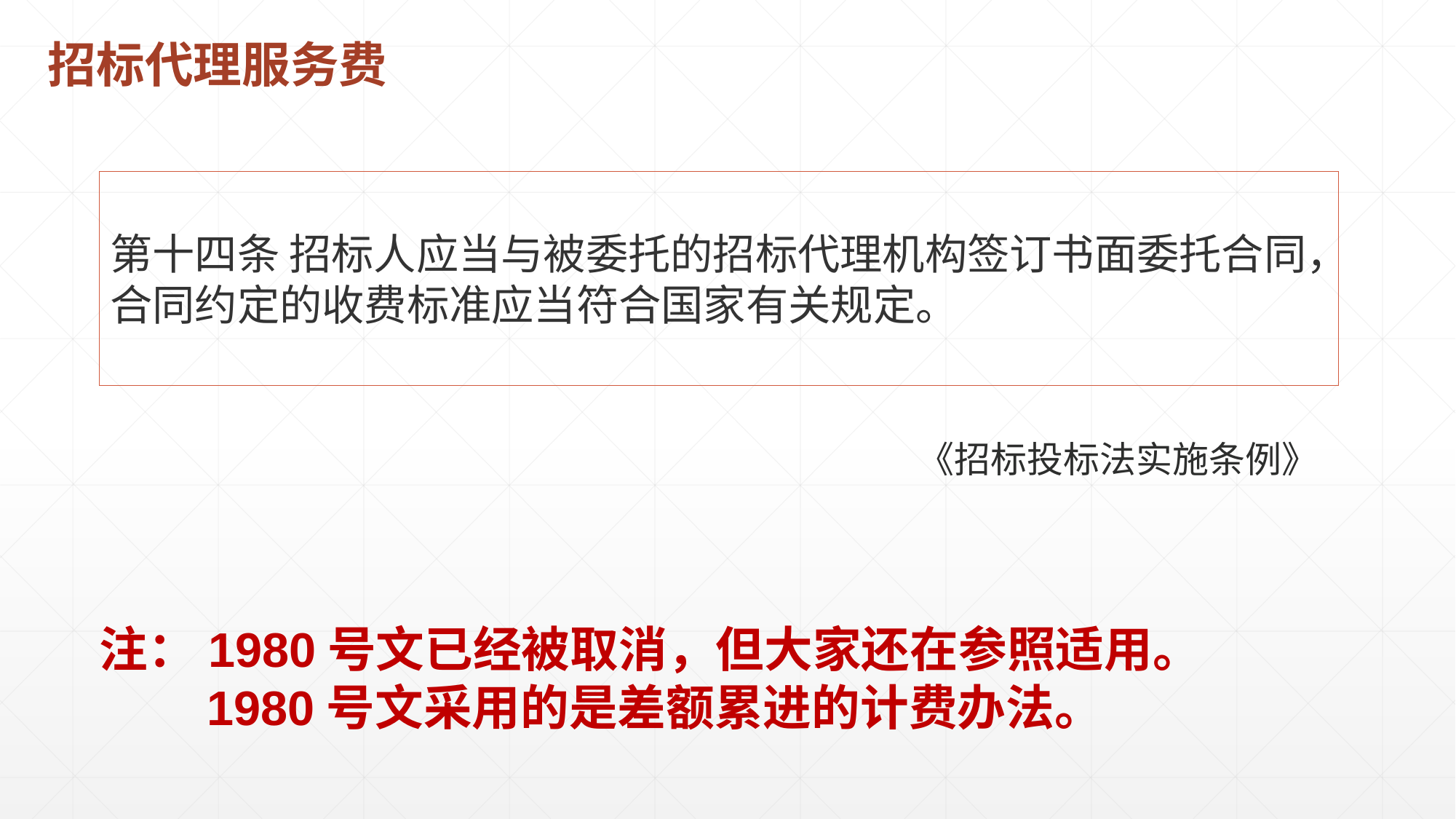

招标代理服务费

第十四条 招标人应当与被委托的招标代理机构签订书面委托合同，合同约定的收费标准应当符合国家有关规定。

《招标投标法实施条例》
注：1980号文已经被取消，但大家还在参照适用。
        1980号文采用的是差额累进的计费办法。